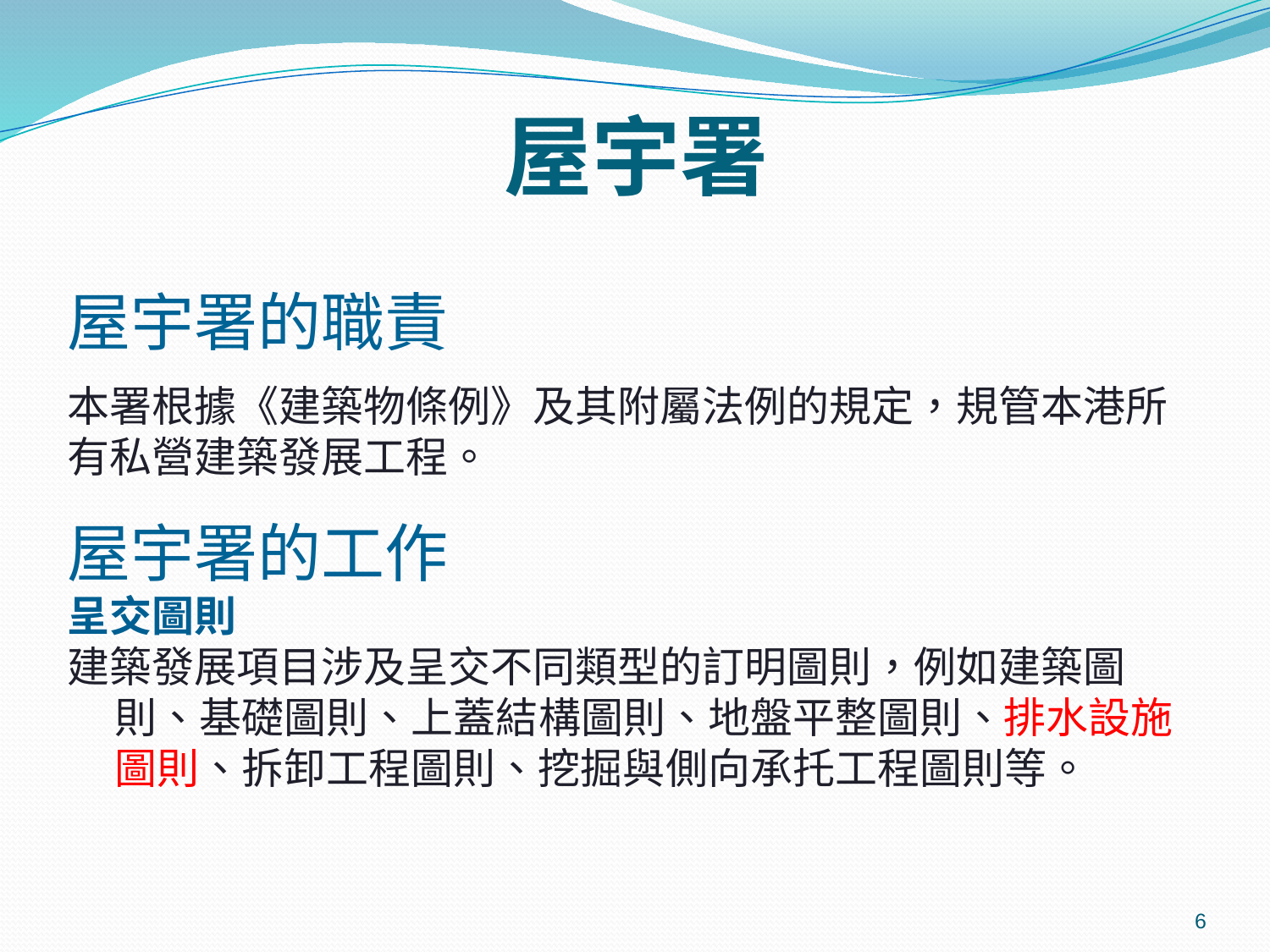

# 屋宇署
屋宇署的職責
本署根據《建築物條例》及其附屬法例的規定，規管本港所有私營建築發展工程。
屋宇署的工作
呈交圖則
建築發展項目涉及呈交不同類型的訂明圖則，例如建築圖則、基礎圖則、上蓋結構圖則、地盤平整圖則、排水設施圖則、拆卸工程圖則、挖掘與側向承托工程圖則等。

6